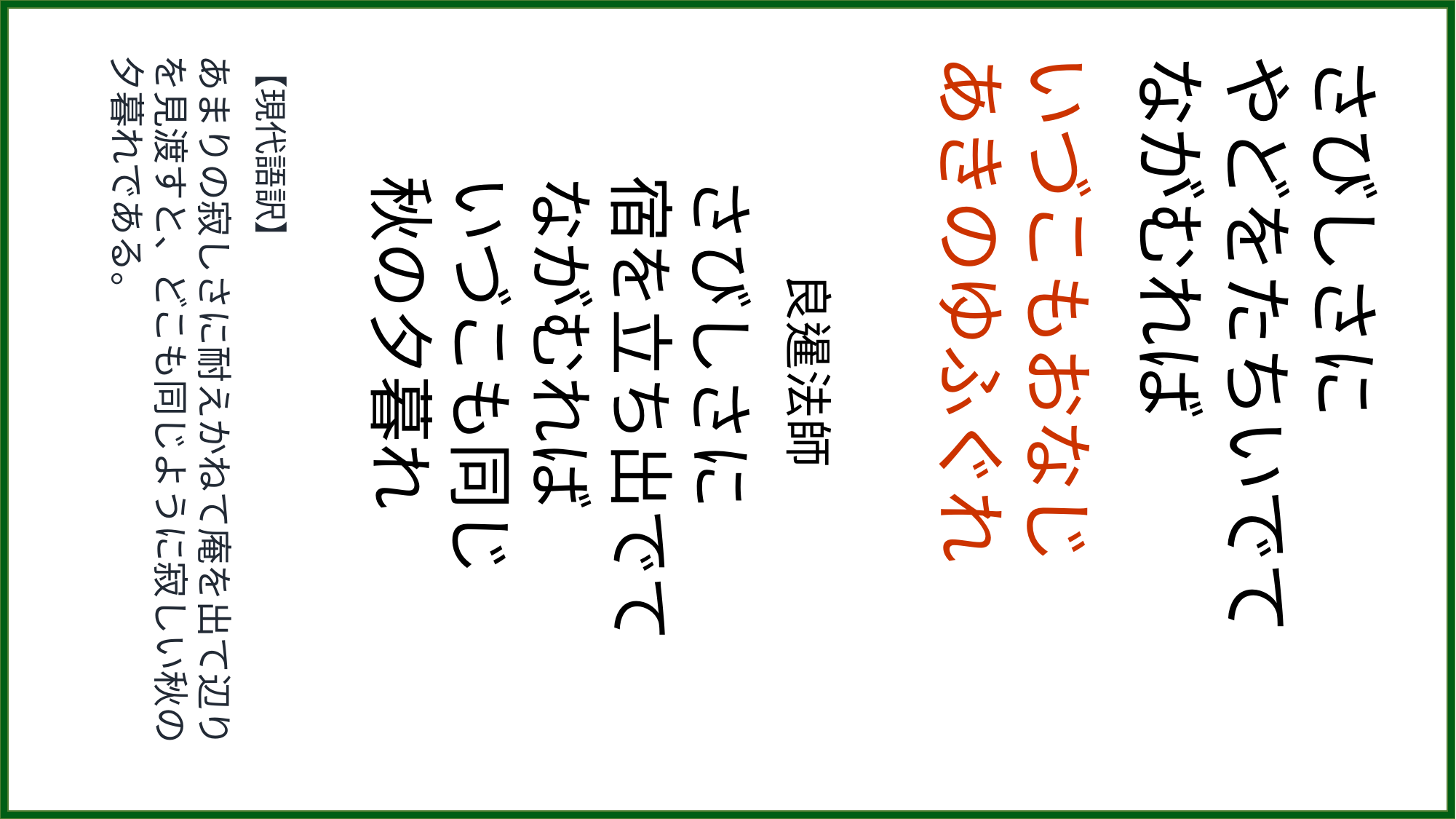

【現代語訳】

あまりの寂しさに耐えかねて庵を出て辺りを見渡すと、どこも同じように寂しい秋の夕暮れである。
　　良暹法師

さびしさに
宿を立ち出でて
ながむれば
いづこも同じ
秋の夕暮れ
いづこもおなじ
あきのゆふぐれ
さびしさに
やどをたちいでて
ながむれば